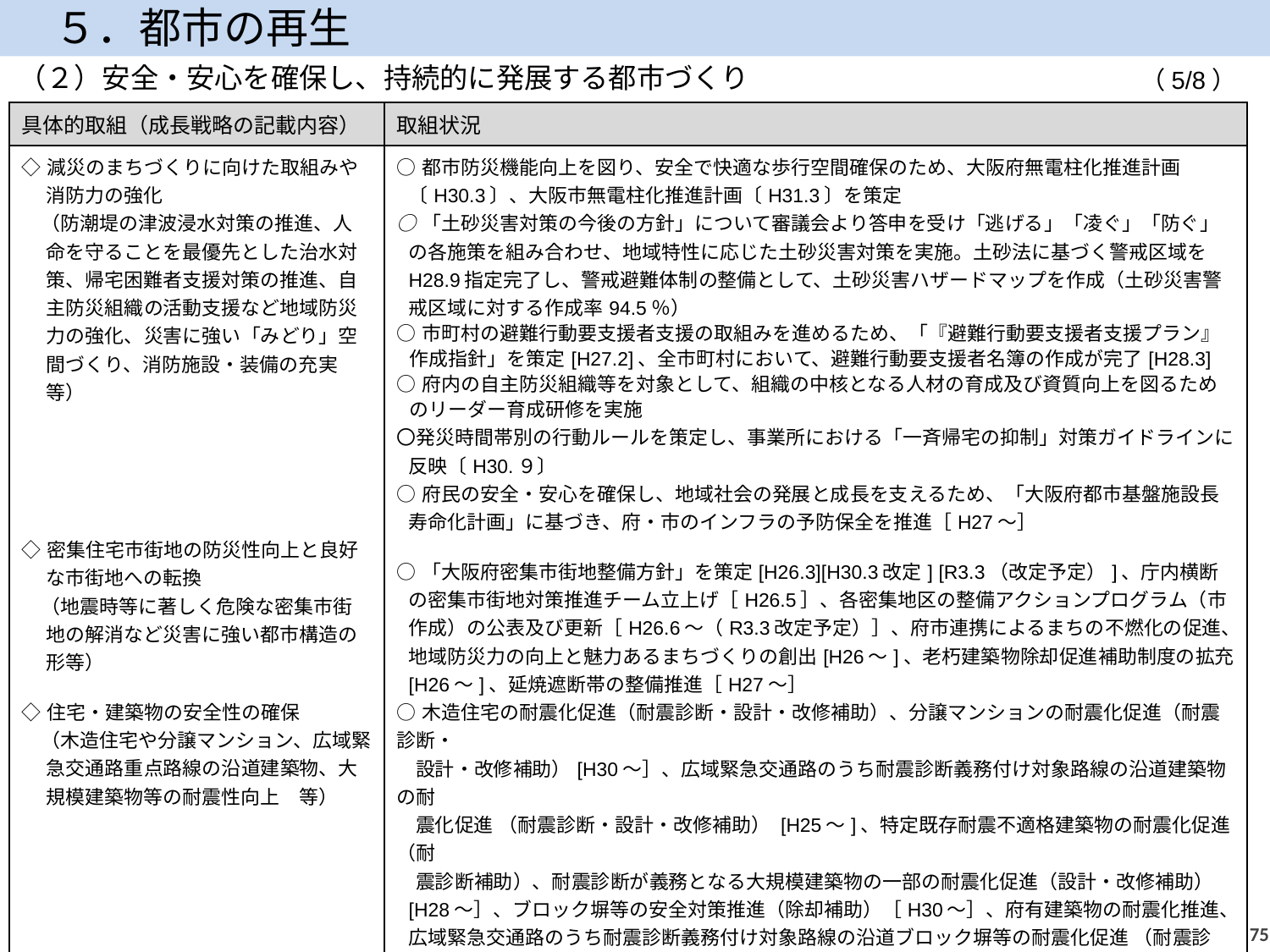

５．都市の再生
（２）安全・安心を確保し、持続的に発展する都市づくり
（5/8）
| 具体的取組（成長戦略の記載内容） | 取組状況 |
| --- | --- |
| ◇減災のまちづくりに向けた取組みや消防力の強化 　（防潮堤の津波浸水対策の推進、人命を守ることを最優先とした治水対策、帰宅困難者支援対策の推進、自主防災組織の活動支援など地域防災力の強化、災害に強い「みどり」空間づくり、消防施設・装備の充実　等） ◇密集住宅市街地の防災性向上と良好な市街地への転換 　（地震時等に著しく危険な密集市街地の解消など災害に強い都市構造の形等） ◇住宅・建築物の安全性の確保 　（木造住宅や分譲マンション、広域緊急交通路重点路線の沿道建築物、大規模建築物等の耐震性向上　等） | ○都市防災機能向上を図り、安全で快適な歩行空間確保のため、大阪府無電柱化推進計画〔H30.3〕、大阪市無電柱化推進計画〔H31.3〕を策定 ○「土砂災害対策の今後の方針」について審議会より答申を受け「逃げる」「凌ぐ」「防ぐ」の各施策を組み合わせ、地域特性に応じた土砂災害対策を実施。土砂法に基づく警戒区域をH28.9指定完了し、警戒避難体制の整備として、土砂災害ハザードマップを作成（土砂災害警戒区域に対する作成率94.5％） ○市町村の避難行動要支援者支援の取組みを進めるため、「『避難行動要支援者支援プラン』作成指針」を策定[H27.2]、全市町村において、避難行動要支援者名簿の作成が完了[H28.3] ○府内の自主防災組織等を対象として、組織の中核となる人材の育成及び資質向上を図るためのリーダー育成研修を実施 〇発災時間帯別の行動ルールを策定し、事業所における「一斉帰宅の抑制」対策ガイドラインに反映〔H30.９〕 ○府民の安全・安心を確保し、地域社会の発展と成長を支えるため、「大阪府都市基盤施設長寿命化計画」に基づき、府・市のインフラの予防保全を推進［H27～］ ○「大阪府密集市街地整備方針」を策定[H26.3][H30.3改定] [R3.3（改定予定）]、庁内横断の密集市街地対策推進チーム立上げ［H26.5］、各密集地区の整備アクションプログラム（市作成）の公表及び更新［H26.6～（R3.3改定予定）］、府市連携によるまちの不燃化の促進、地域防災力の向上と魅力あるまちづくりの創出[H26～]、老朽建築物除却促進補助制度の拡充[H26～]、延焼遮断帯の整備推進［H27～］ ○木造住宅の耐震化促進（耐震診断・設計・改修補助）、分譲マンションの耐震化促進（耐震診断・ 設計・改修補助）[H30～］、広域緊急交通路のうち耐震診断義務付け対象路線の沿道建築物の耐 震化促進 （耐震診断・設計・改修補助） [H25～]、特定既存耐震不適格建築物の耐震化促進（耐 震診断補助）、耐震診断が義務となる大規模建築物の一部の耐震化促進（設計・改修補助）[H28～］、ブロック塀等の安全対策推進（除却補助）［H30～］、府有建築物の耐震化推進、広域緊急交通路のうち耐震診断義務付け対象路線の沿道ブロック塀等の耐震化促進 （耐震診断・除却・新設・改修補助） [R2～] |
75